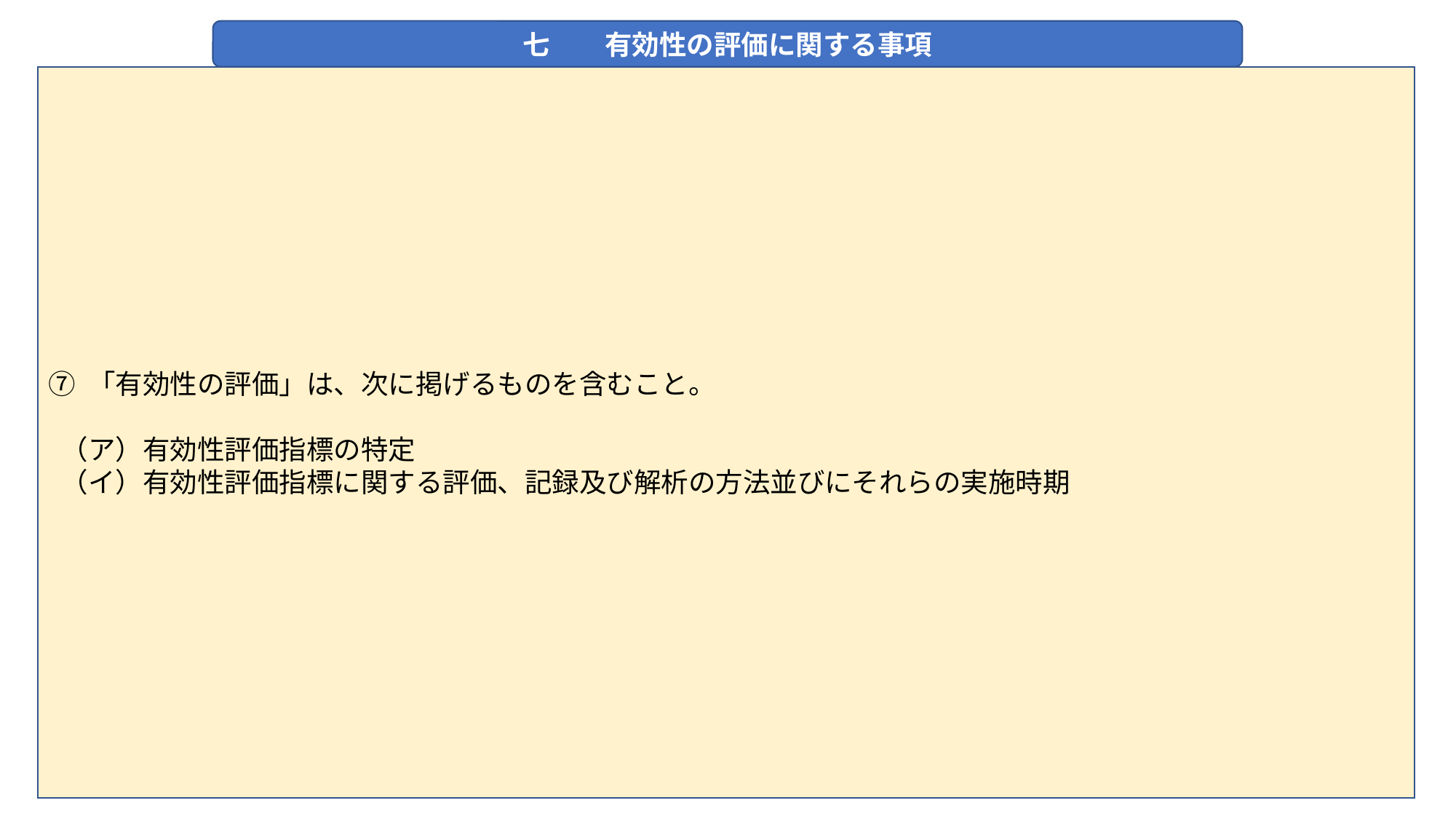

七　　有効性の評価に関する事項
⑦ 「有効性の評価」は、次に掲げるものを含むこと。

 （ア）有効性評価指標の特定
 （イ）有効性評価指標に関する評価、記録及び解析の方法並びにそれらの実施時期